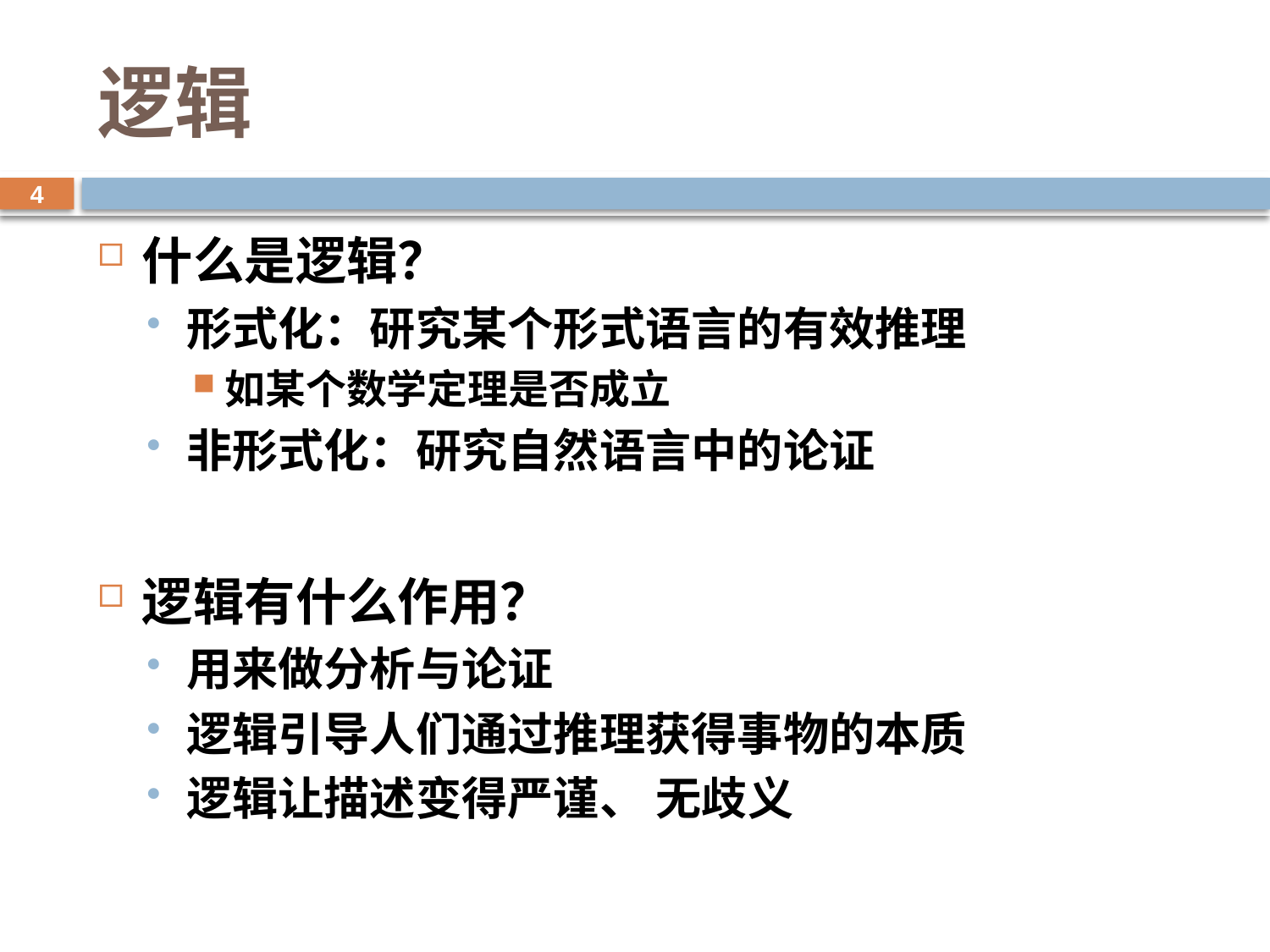

# 逻辑
4
什么是逻辑？
形式化：研究某个形式语言的有效推理
如某个数学定理是否成立
非形式化：研究自然语言中的论证

逻辑有什么作用？
用来做分析与论证
逻辑引导人们通过推理获得事物的本质
逻辑让描述变得严谨、 无歧义